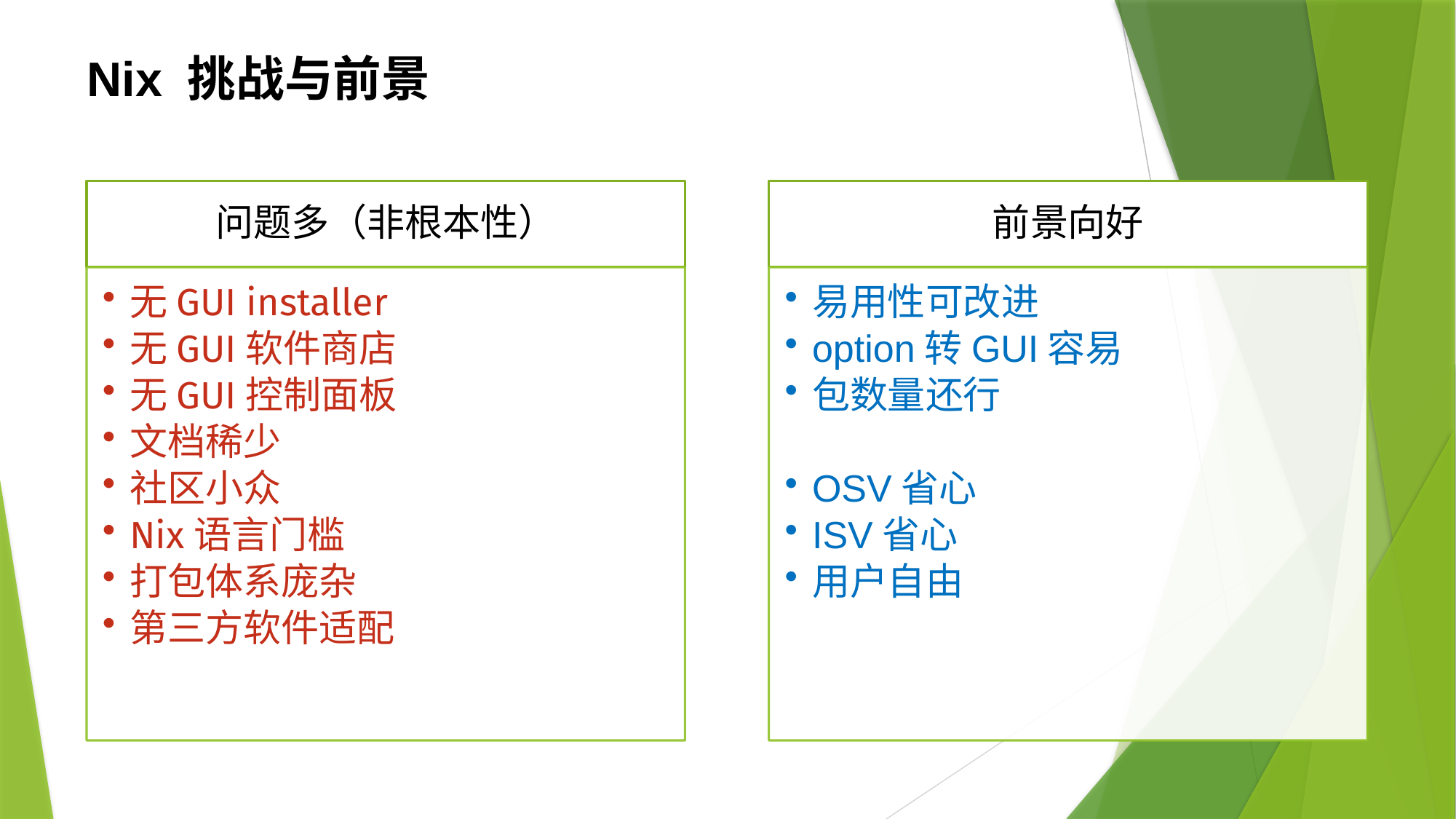

Nix 挑战与前景
问题多（非根本性）
无GUI installer
无GUI软件商店
无GUI控制面板
文档稀少
社区小众
Nix语言门槛
打包体系庞杂
第三方软件适配
前景向好
易用性可改进
option转GUI容易
包数量还行

OSV省心
ISV省心
用户自由